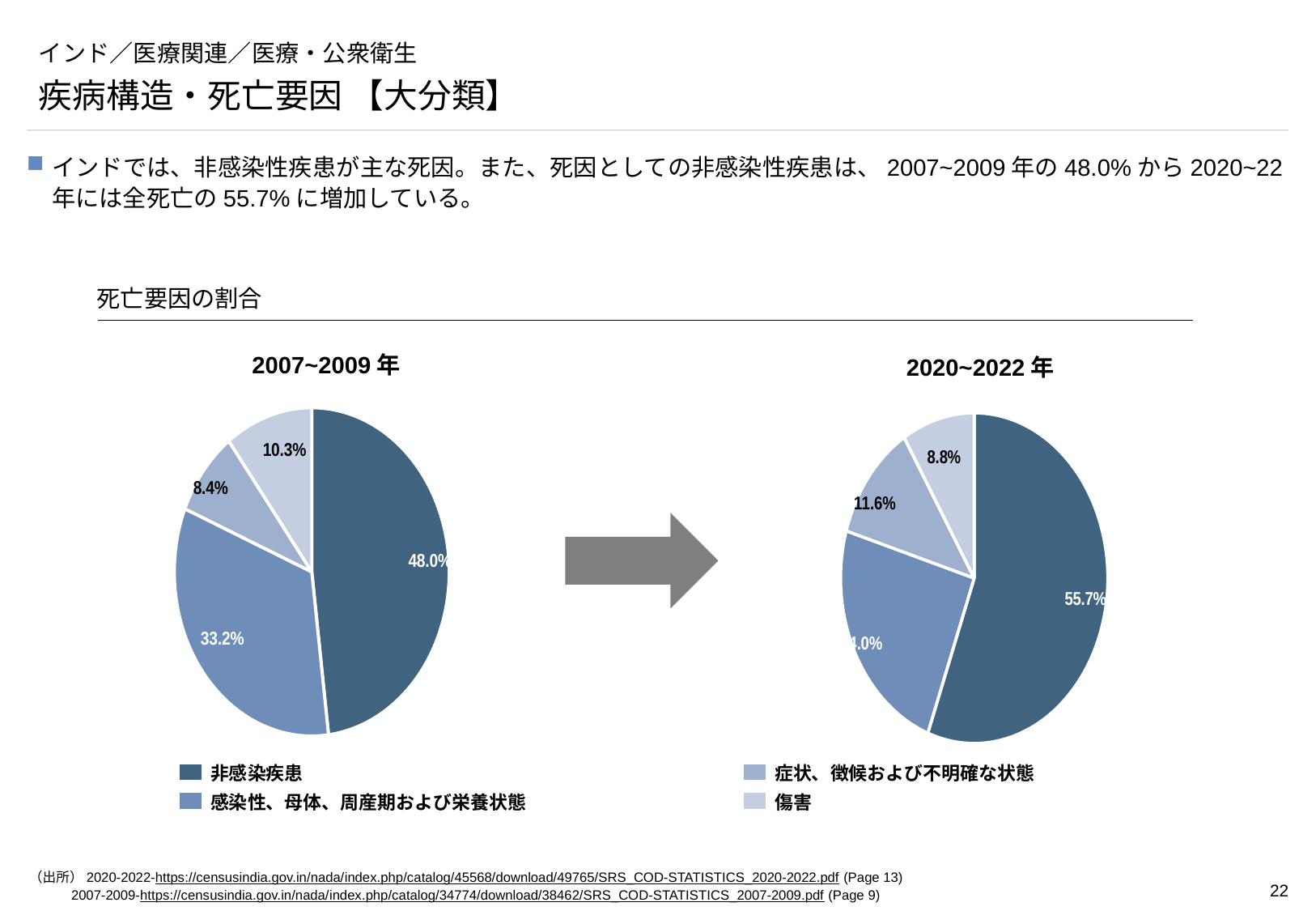

# インド／医療関連／医療・公衆衛生
疾病構造・死亡要因 【大分類】
インドでは、非感染性疾患が主な死因。また、死因としての非感染性疾患は、2007~2009年の48.0%から2020~22年には全死亡の55.7%に増加している。
死亡要因の割合
2007~2009年
2020~2022年

### Chart

| Category |  |
|---|---|

### Chart

| Category |  |
|---|---|
非感染疾患
症状、徴候および不明確な状態

感染性、母体、周産期および栄養状態
傷害

（出所）2020-2022-https://censusindia.gov.in/nada/index.php/catalog/45568/download/49765/SRS_COD-STATISTICS_2020-2022.pdf (Page 13)
           2007-2009-https://censusindia.gov.in/nada/index.php/catalog/34774/download/38462/SRS_COD-STATISTICS_2007-2009.pdf (Page 9)